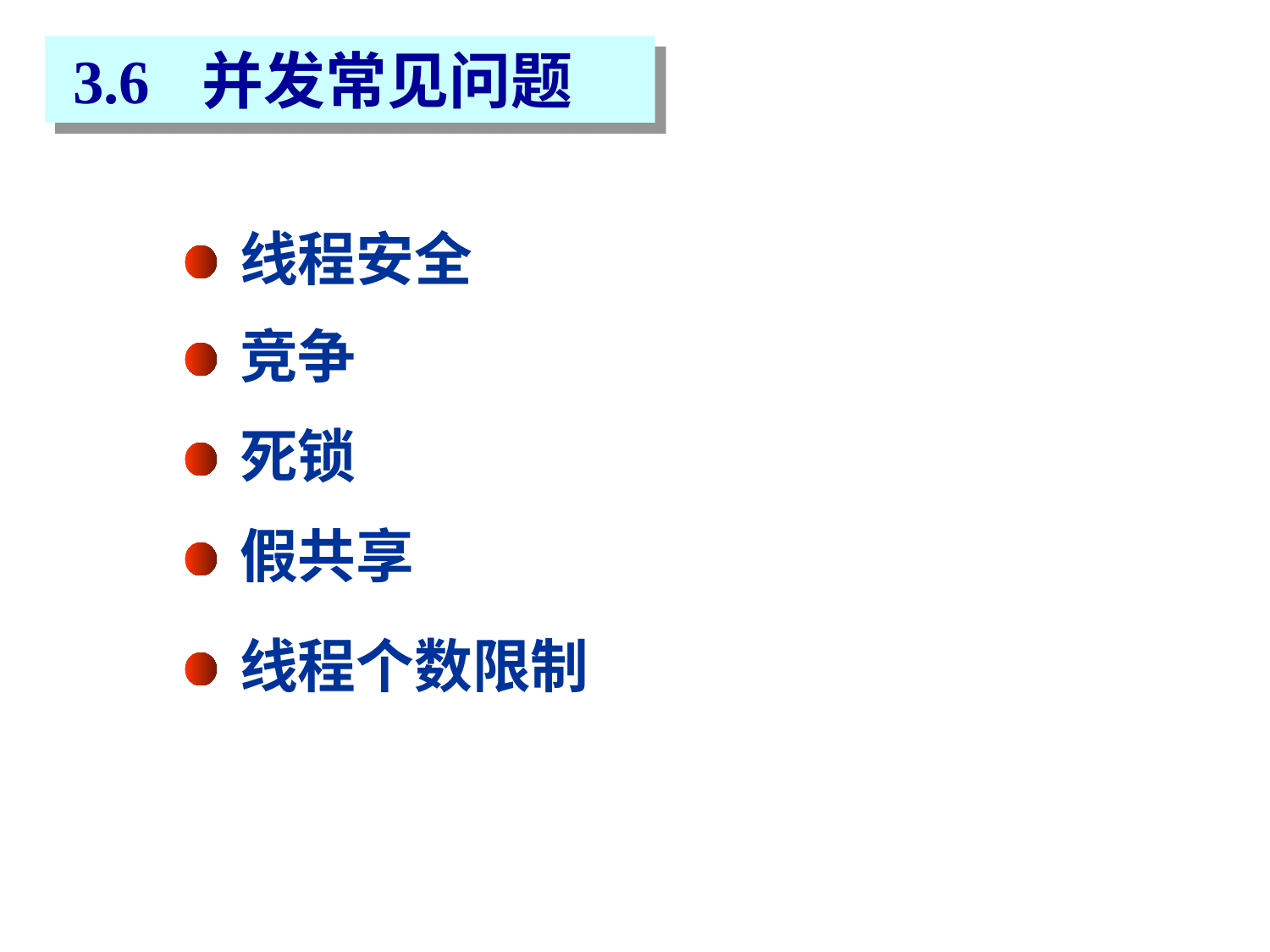

3.6 并发常见问题
线程安全

竞争

死锁

假共享

线程个数限制